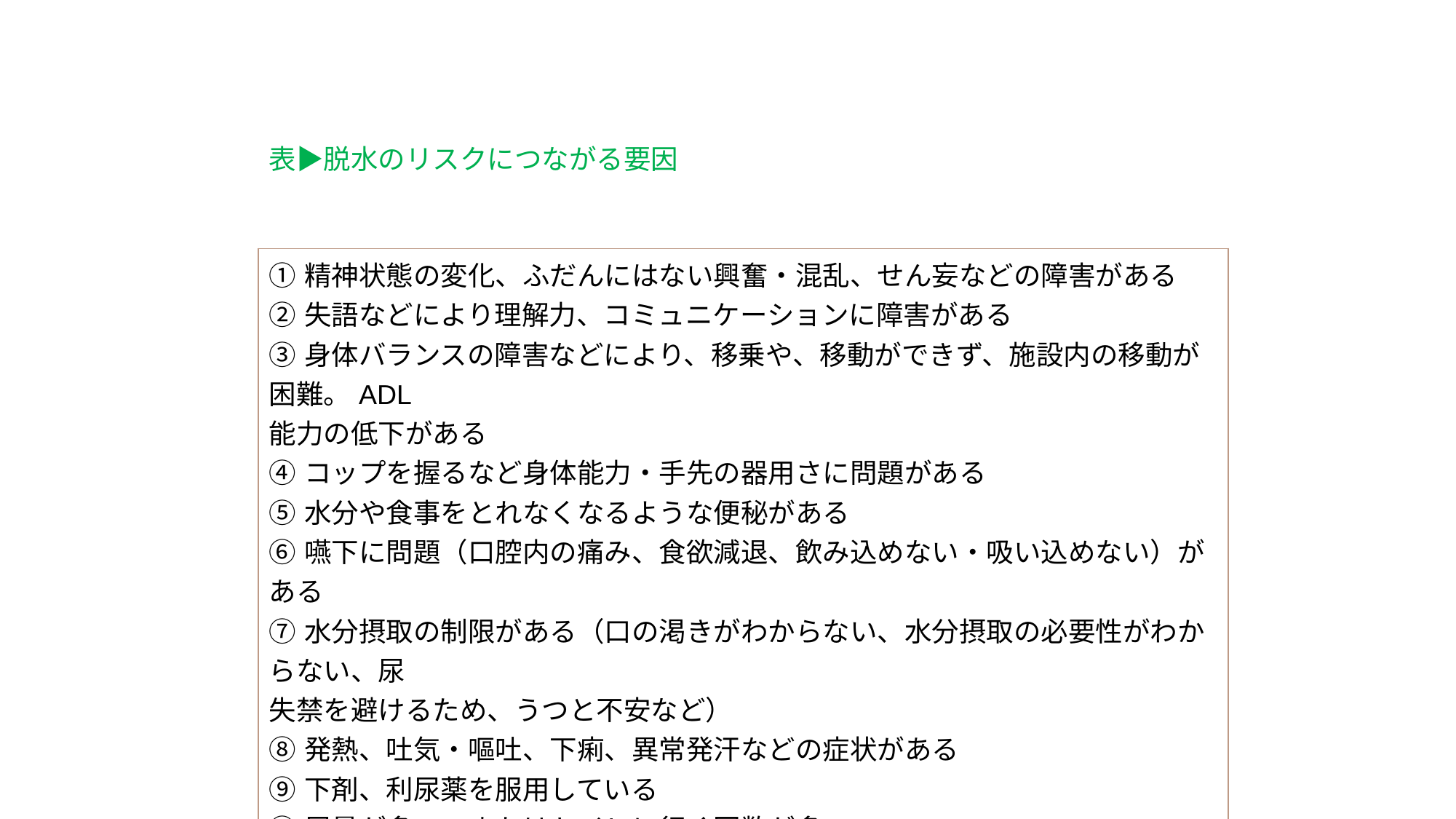

表▶脱水のリスクにつながる要因
| ①精神状態の変化、ふだんにはない興奮・混乱、せん妄などの障害がある ②失語などにより理解力、コミュニケーションに障害がある ③身体バランスの障害などにより、移乗や、移動ができず、施設内の移動が困難。ADL 能力の低下がある ④コップを握るなど身体能力・手先の器用さに問題がある ⑤水分や食事をとれなくなるような便秘がある ⑥嚥下に問題（口腔内の痛み、食欲減退、飲み込めない・吸い込めない）がある ⑦水分摂取の制限がある（口の渇きがわからない、水分摂取の必要性がわからない、尿 失禁を避けるため、うつと不安など） ⑧発熱、吐気・嘔吐、下痢、異常発汗などの症状がある ⑨下剤、利尿薬を服用している ⑩尿量が多い、またはトイレに行く回数が多い |
| --- |